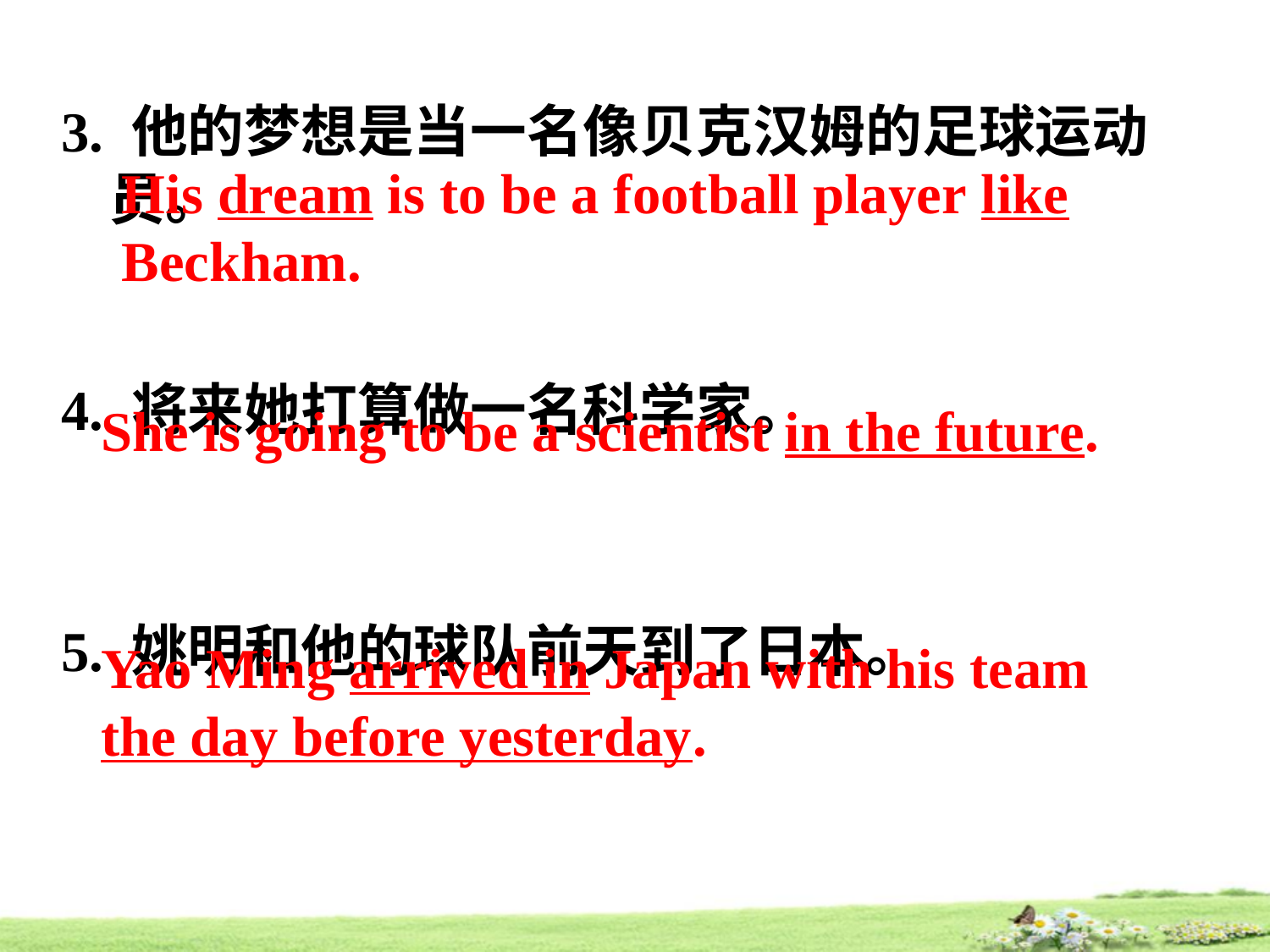

3. 他的梦想是当一名像贝克汉姆的足球运动员。

4. 将来她打算做一名科学家。

5. 姚明和他的球队前天到了日本。
His dream is to be a football player like
Beckham.
She is going to be a scientist in the future.
Yao Ming arrived in Japan with his team the day before yesterday.